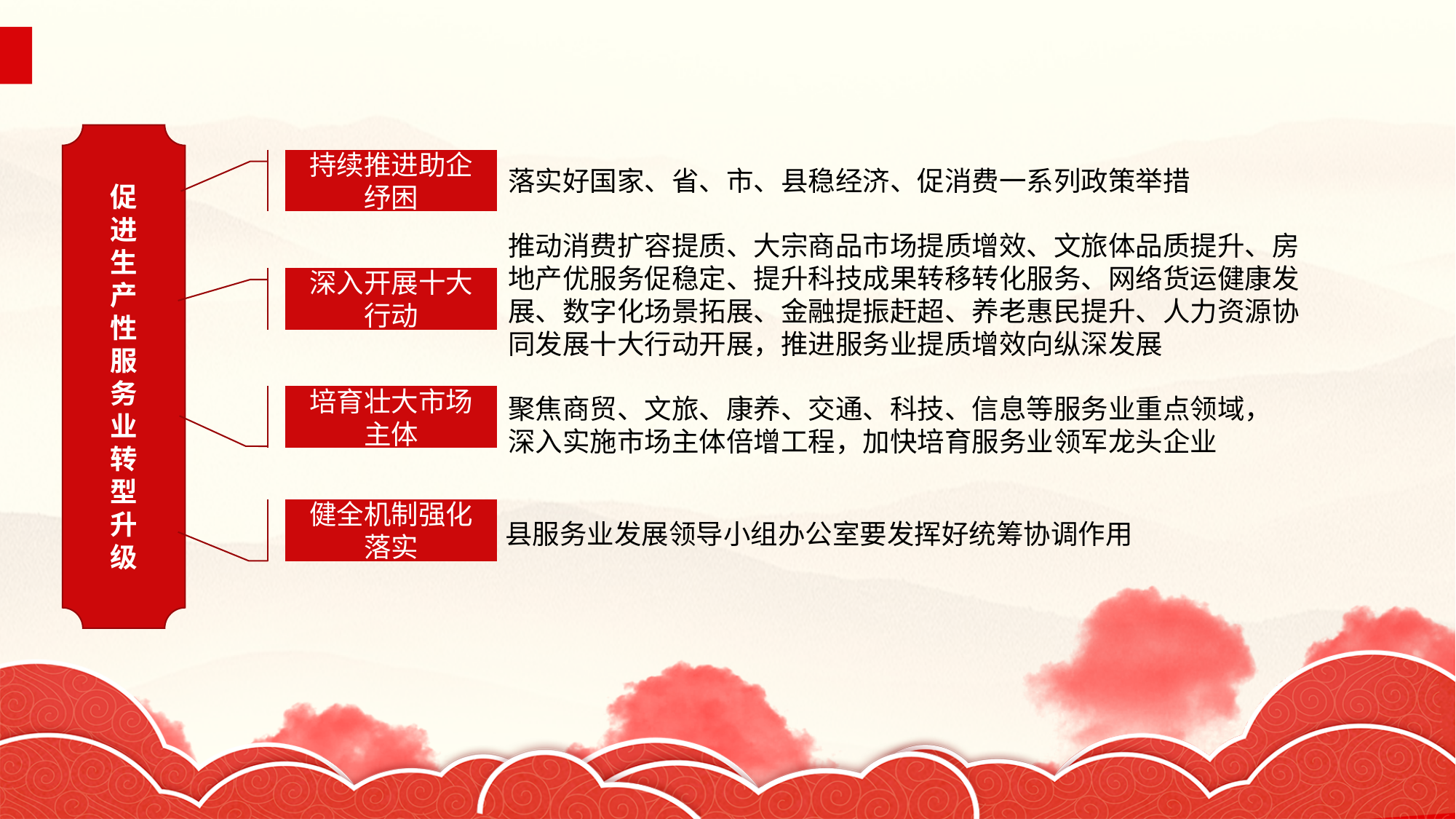

促
进
生
产
性
服
务
业
转
型
升
级
持续推进助企纾困
落实好国家、省、市、县稳经济、促消费一系列政策举措
推动消费扩容提质、大宗商品市场提质增效、文旅体品质提升、房地产优服务促稳定、提升科技成果转移转化服务、网络货运健康发展、数字化场景拓展、金融提振赶超、养老惠民提升、人力资源协同发展十大行动开展，推进服务业提质增效向纵深发展
深入开展十大行动
培育壮大市场主体
聚焦商贸、文旅、康养、交通、科技、信息等服务业重点领域，深入实施市场主体倍增工程，加快培育服务业领军龙头企业
健全机制强化落实
县服务业发展领导小组办公室要发挥好统筹协调作用